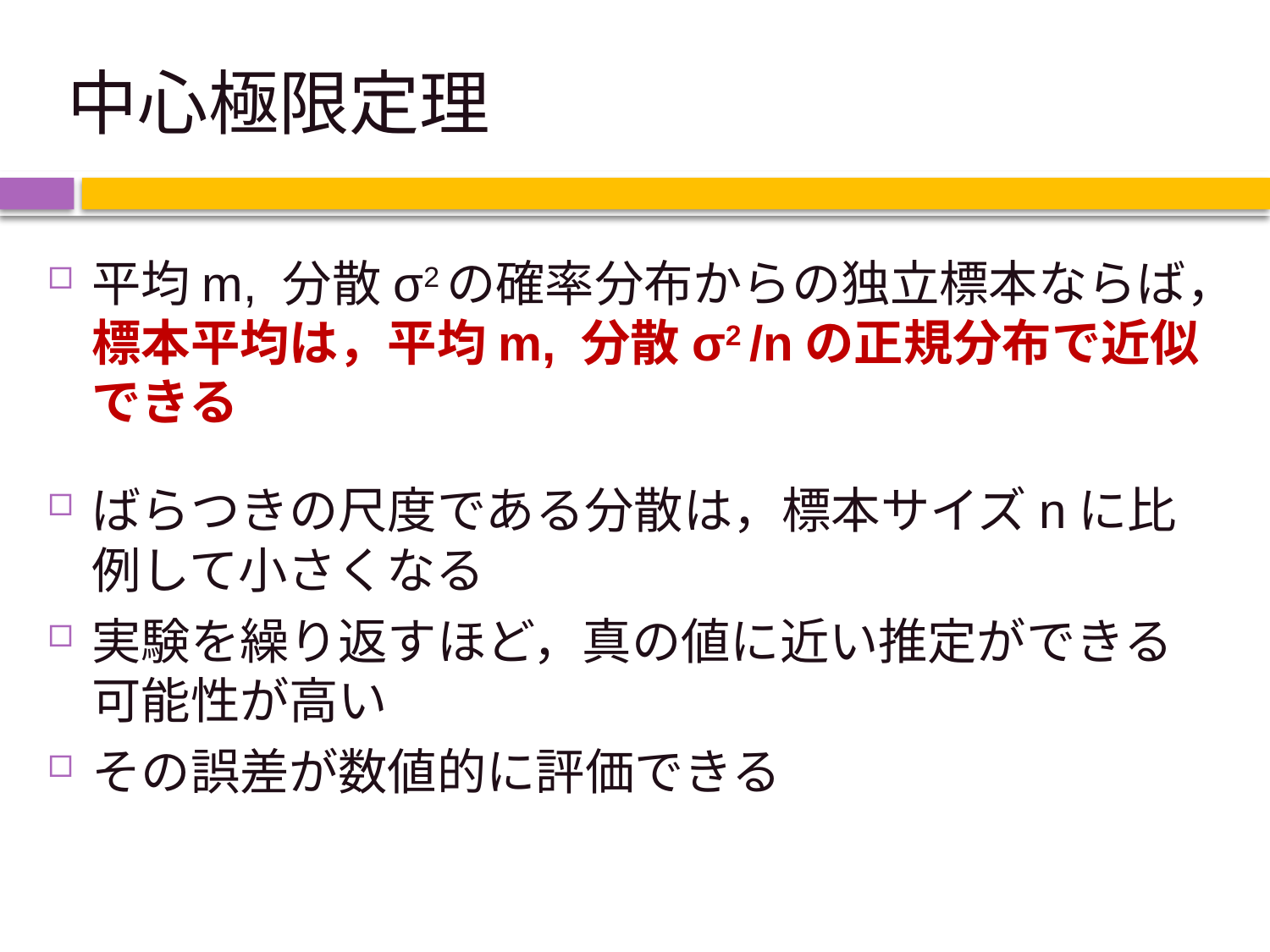

# 中心極限定理
平均m, 分散σ2の確率分布からの独立標本ならば，標本平均は，平均m, 分散σ2 /nの正規分布で近似できる

ばらつきの尺度である分散は，標本サイズnに比例して小さくなる
実験を繰り返すほど，真の値に近い推定ができる可能性が高い
その誤差が数値的に評価できる